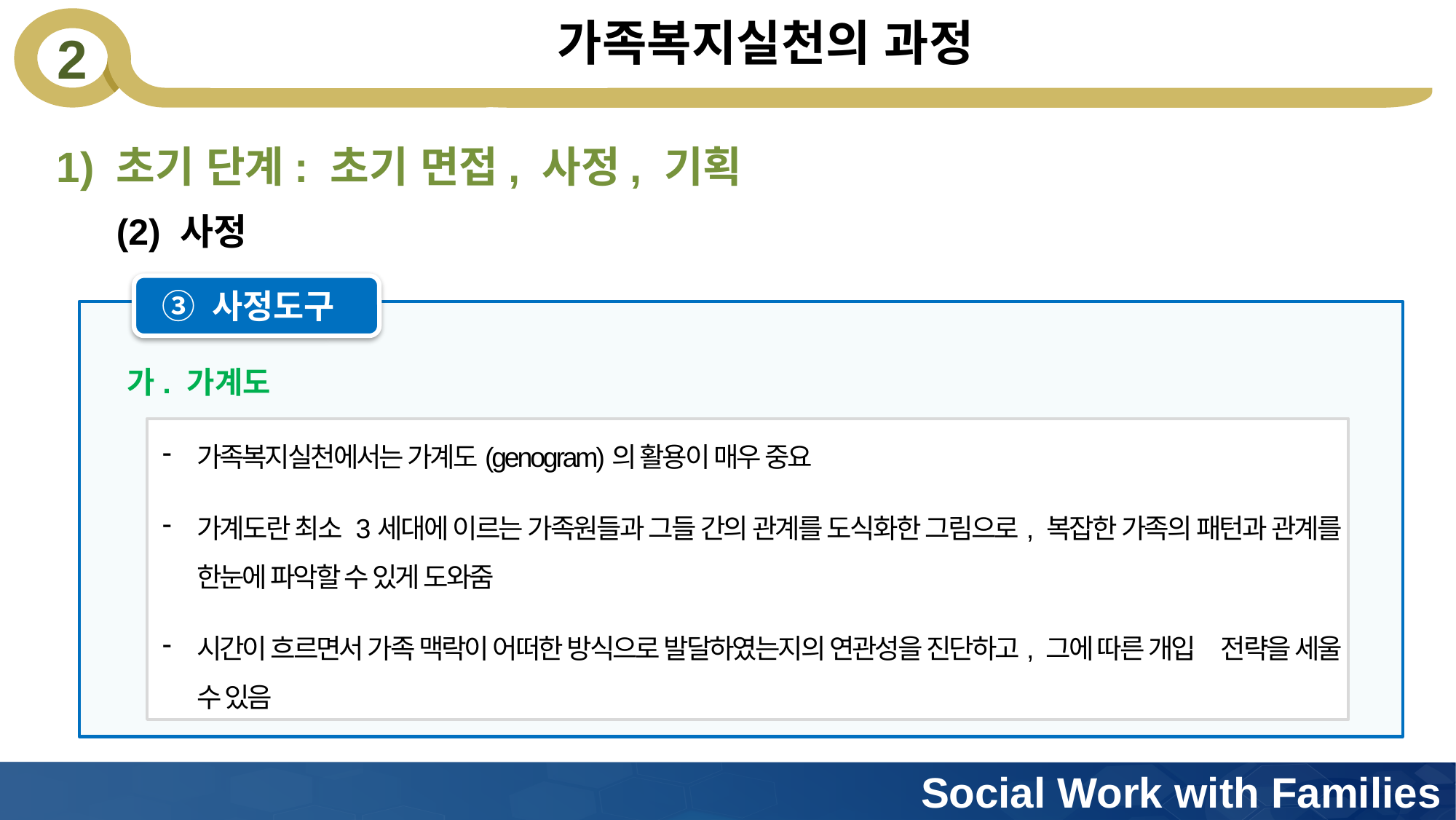

# 가족복지실천의 과정
1) 초기 단계: 초기 면접, 사정, 기획
(2) 사정

③ 사정도구

가. 가계도
가족복지실천에서는 가계도(genogram)의 활용이 매우 중요

가계도란 최소 3세대에 이르는 가족원들과 그들 간의 관계를 도식화한 그림으로, 복잡한 가족의 패턴과 관계를 한눈에 파악할 수 있게 도와줌

시간이 흐르면서 가족 맥락이 어떠한 방식으로 발달하였는지의 연관성을 진단하고, 그에 따른 개입     전략을 세울 수 있음